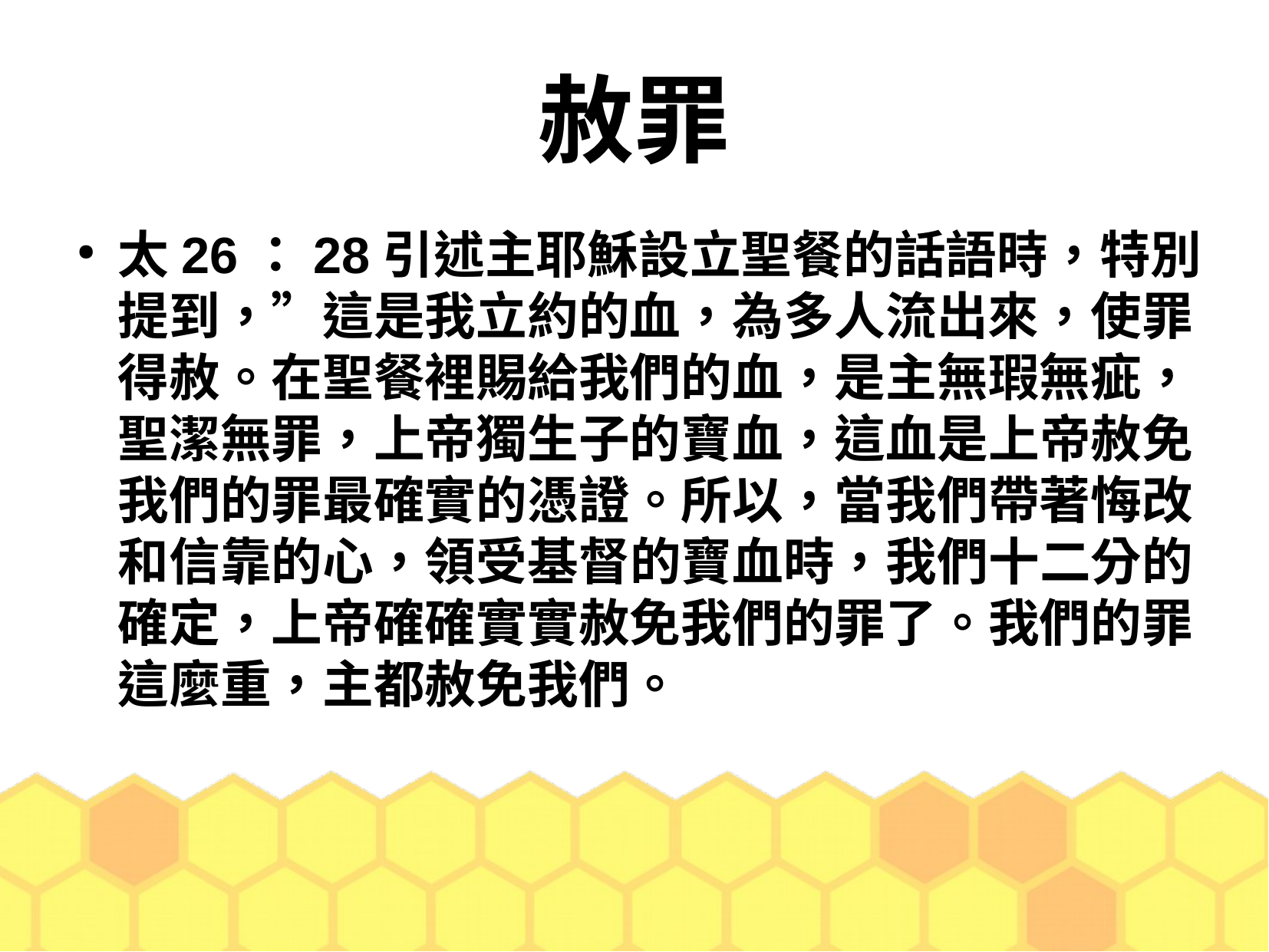

赦罪
太26：28引述主耶穌設立聖餐的話語時，特別提到，”這是我立約的血，為多人流出來，使罪得赦。在聖餐裡賜給我們的血，是主無瑕無疵，聖潔無罪，上帝獨生子的寶血，這血是上帝赦免我們的罪最確實的憑證。所以，當我們帶著悔改和信靠的心，領受基督的寶血時，我們十二分的確定，上帝確確實實赦免我們的罪了。我們的罪這麼重，主都赦免我們。